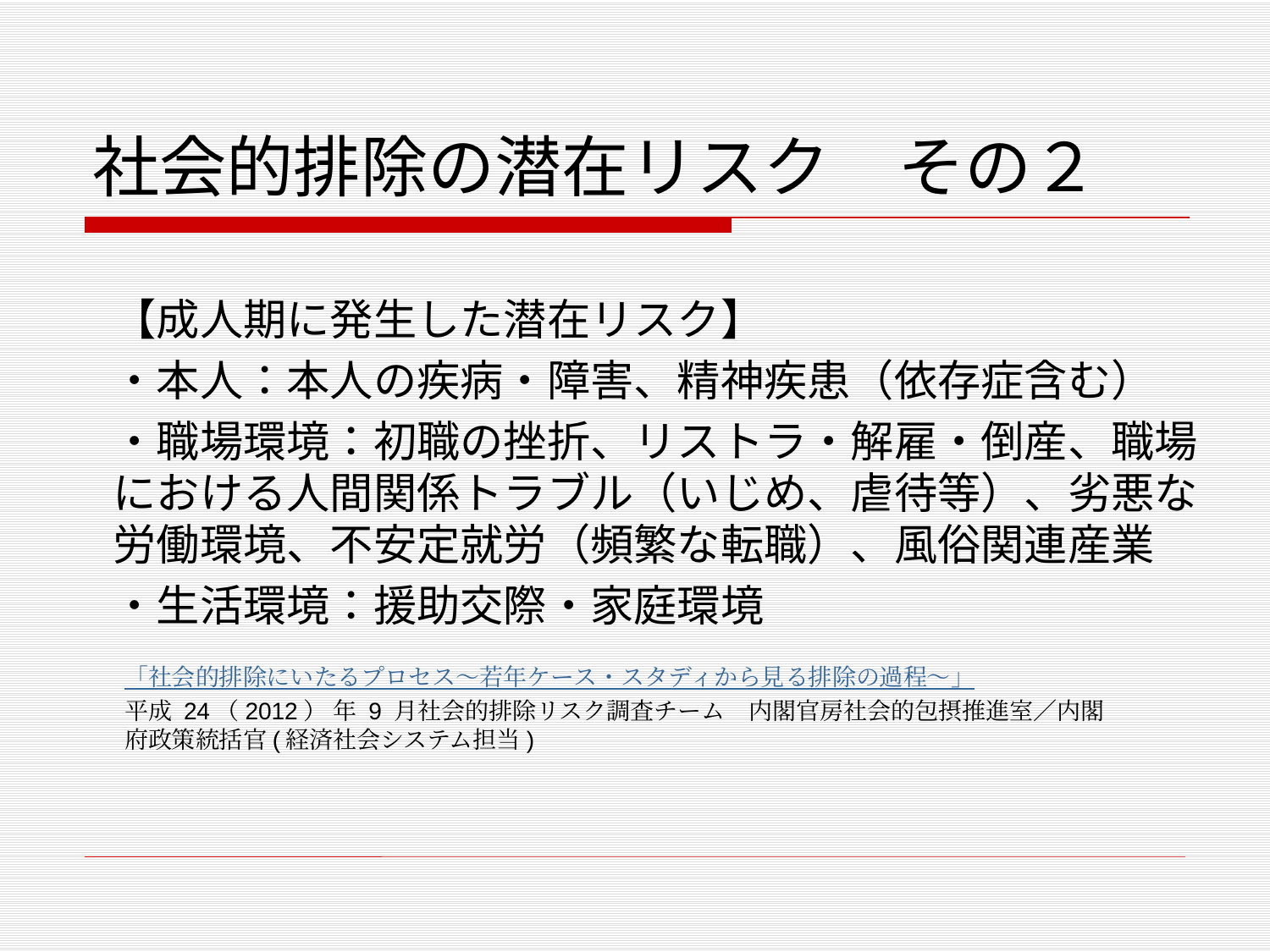

# 社会的排除の潜在リスク　その２
【成人期に発生した潜在リスク】
・本人：本人の疾病・障害、精神疾患（依存症含む）
・職場環境：初職の挫折、リストラ・解雇・倒産、職場における人間関係トラブル（いじめ、虐待等）、劣悪な労働環境、不安定就労（頻繁な転職）、風俗関連産業
・生活環境：援助交際・家庭環境

「社会的排除にいたるプロセス～若年ケース・スタディから見る排除の過程～」
平成 24（2012） 年 9 月社会的排除リスク調査チーム　内閣官房社会的包摂推進室／内閣府政策統括官(経済社会システム担当)